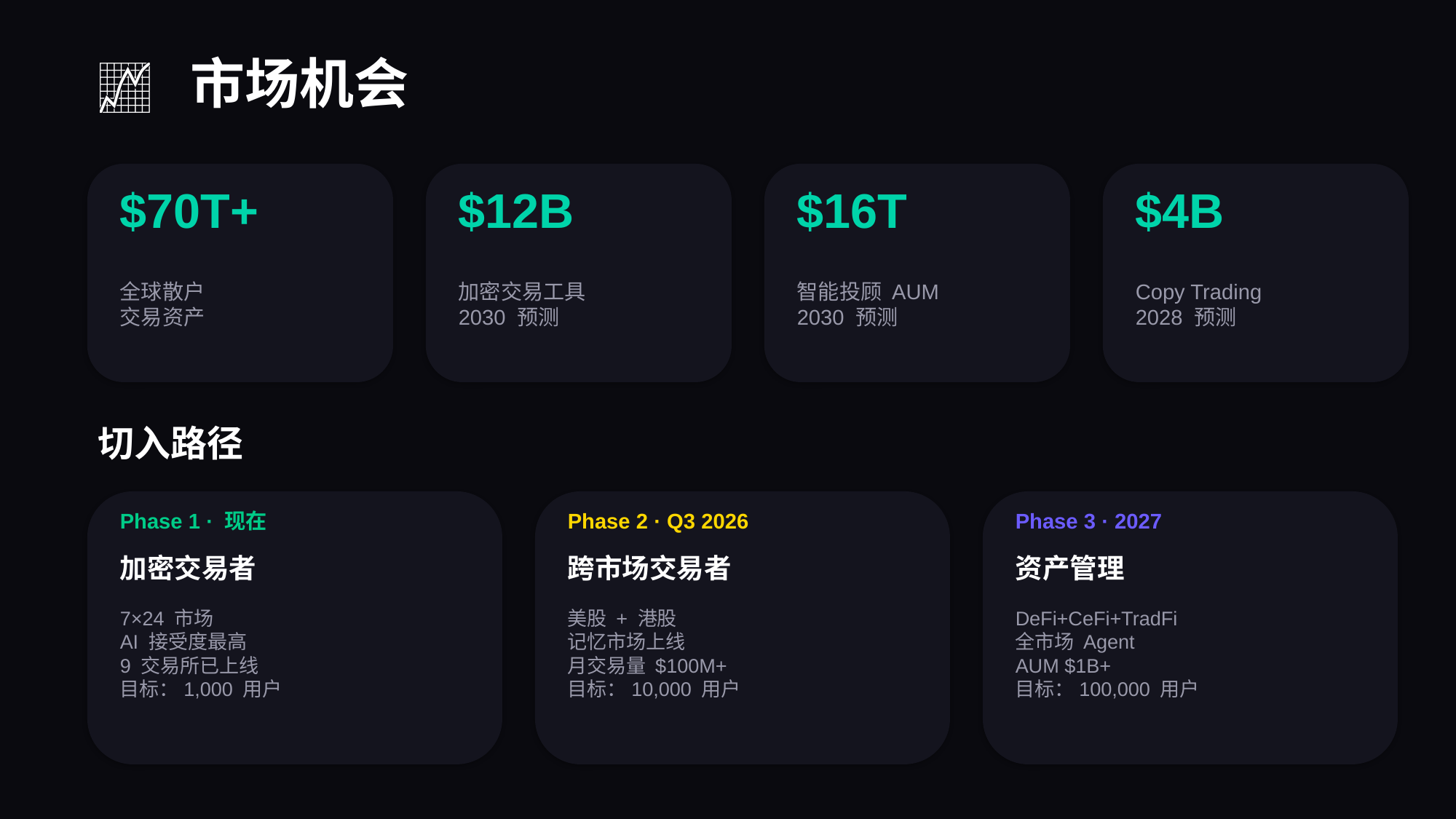

📈  市场机会

$70T+
$12B
$16T
$4B
全球散户
交易资产
加密交易工具
2030 预测
智能投顾 AUM
2030 预测
Copy Trading
2028 预测
切入路径

Phase 1 · 现在
Phase 2 · Q3 2026
Phase 3 · 2027
加密交易者
跨市场交易者
资产管理
7×24 市场
AI 接受度最高
9 交易所已上线
目标：1,000 用户
美股 + 港股
记忆市场上线
月交易量 $100M+
目标：10,000 用户
DeFi+CeFi+TradFi
全市场 Agent
AUM $1B+
目标：100,000 用户